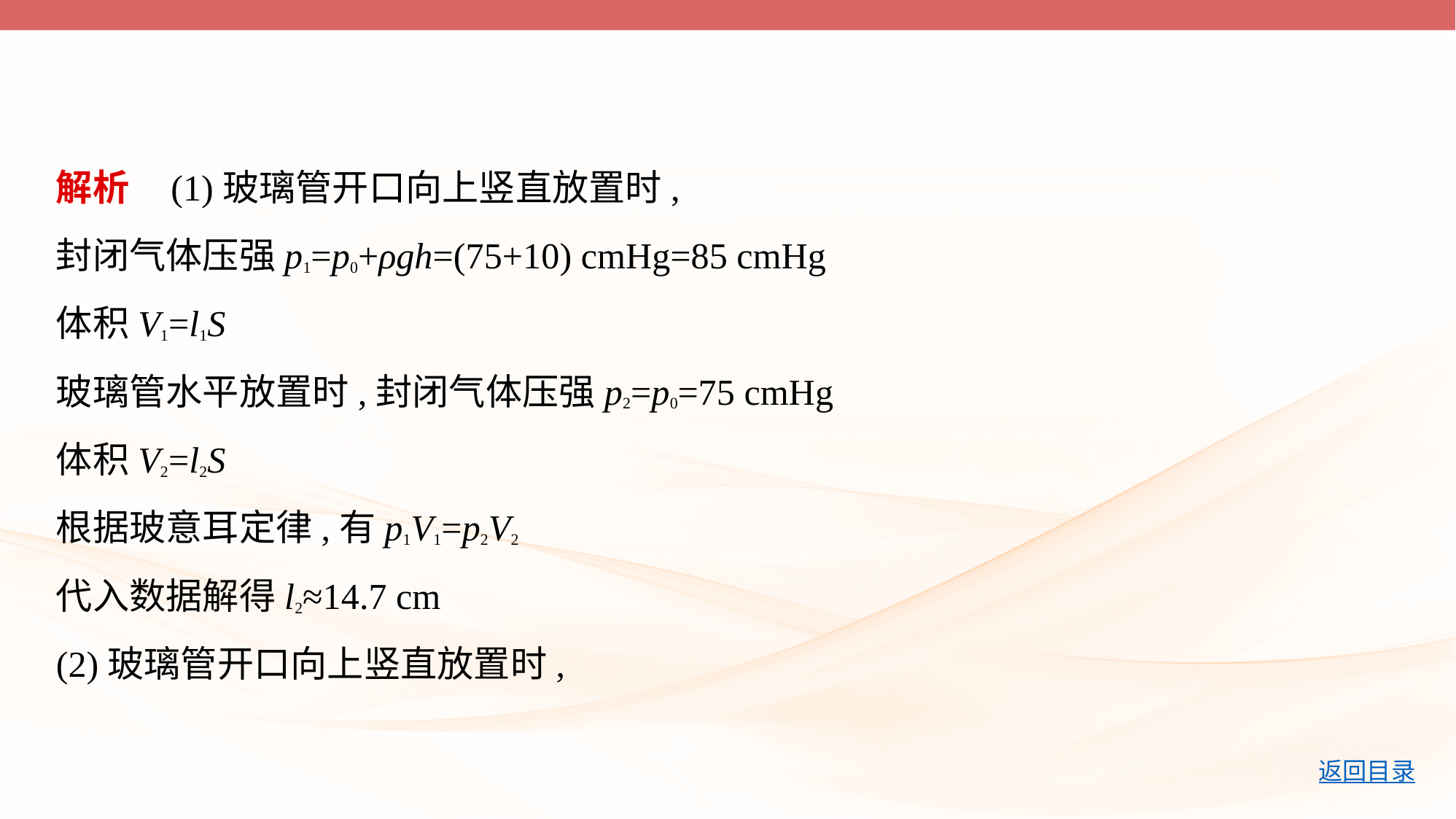

解析    (1)玻璃管开口向上竖直放置时,
封闭气体压强p1=p0+ρgh=(75+10) cmHg=85 cmHg
体积V1=l1S
玻璃管水平放置时,封闭气体压强p2=p0=75 cmHg
体积V2=l2S
根据玻意耳定律,有p1V1=p2V2
代入数据解得l2≈14.7 cm
(2)玻璃管开口向上竖直放置时,